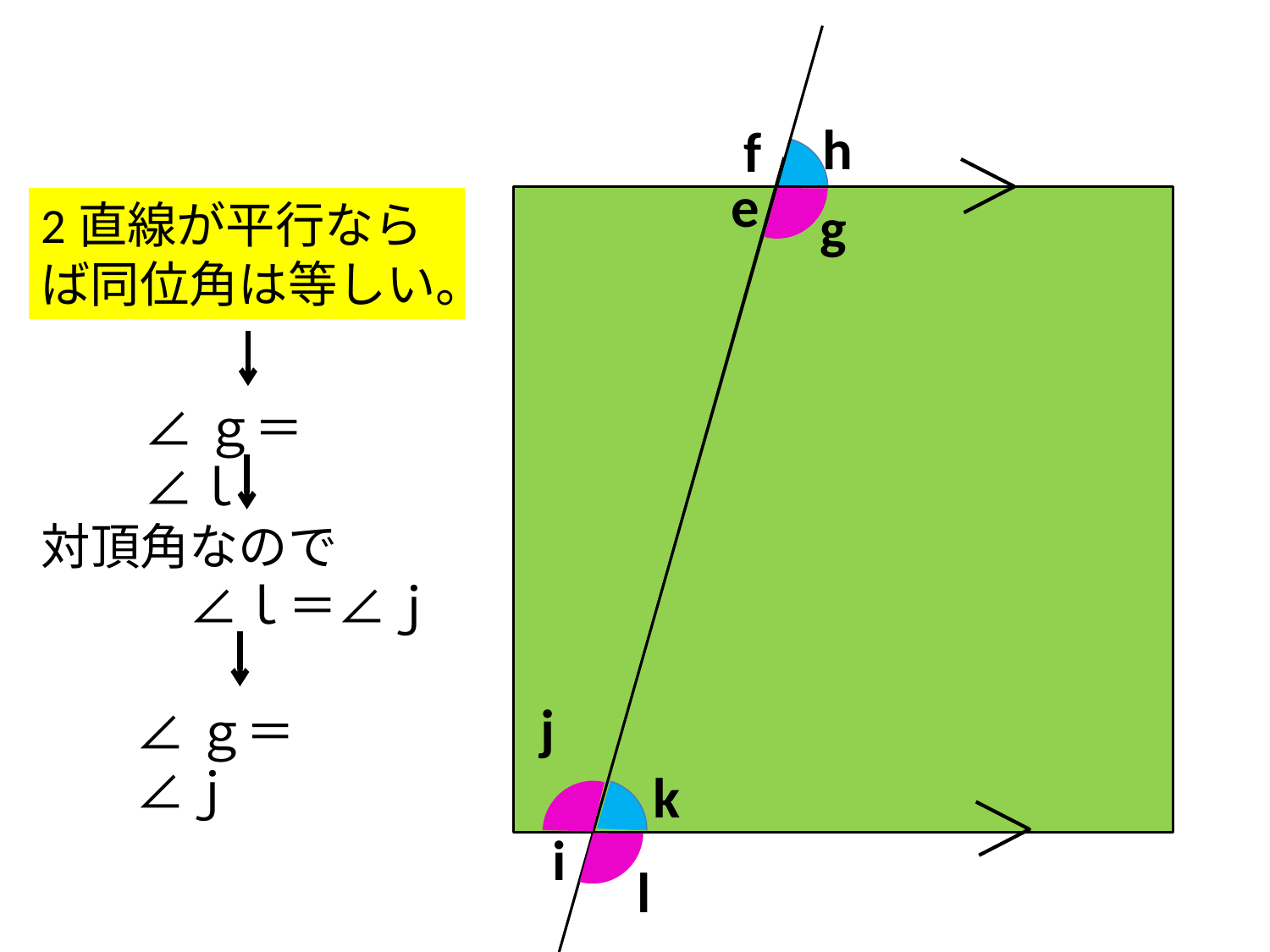

j

i
l
k
e
f
g
h

2直線が平行ならば同位角は等しい。
∠ｇ＝∠ｌ
対頂角なので
　　　∠ｌ＝∠ｊ
∠ｇ＝∠ｊ